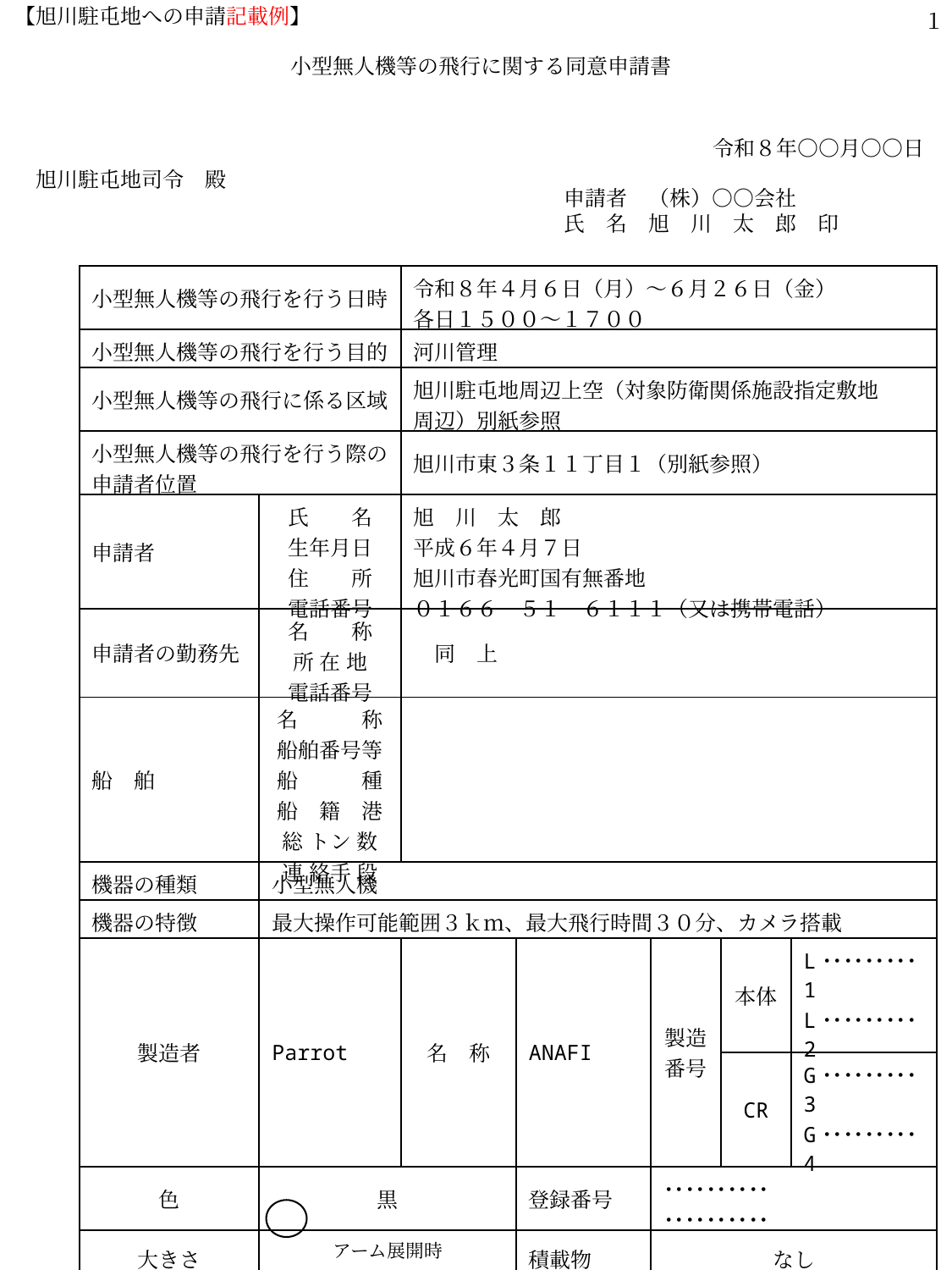

【旭川駐屯地への申請記載例】
１
小型無人機等の飛行に関する同意申請書
令和８年○○月○○日
　旭川駐屯地司令　殿
申請者　（株）○○会社
氏　名　旭　川　太　郎　印
| 小型無人機等の飛行を行う日時 |  | 令和８年４月６日（月）～６月２６日（金） 各日１５００～１７００ |  |  |  |  |
| --- | --- | --- | --- | --- | --- | --- |
| 小型無人機等の飛行を行う目的 |  | 河川管理 |  |  |  |  |
| 小型無人機等の飛行に係る区域 |  | 旭川駐屯地周辺上空（対象防衛関係施設指定敷地 周辺）別紙参照 |  |  |  |  |
| 小型無人機等の飛行を行う際の 申請者位置 |  | 旭川市東３条１１丁目１（別紙参照） |  |  |  |  |
| 申請者 | 氏　　名 生年月日 住　　所 電話番号 | 旭　川　太　郎 平成６年４月７日 旭川市春光町国有無番地 ０１６６－５１－６１１１（又は携帯電話） |  |  |  |  |
| 申請者の勤務先 | 名　　称 所 在 地 電話番号 | 同　上 |  |  |  |  |
| 船　舶 | 名　　　称 船舶番号等 船　　　種 船　籍　港 総 トン 数 連 絡手 段 |  |  |  |  |  |
| 機器の種類 | 小型無人機 |  |  |  |  |  |
| 機器の特徴 | 最大操作可能範囲３ｋｍ、最大飛行時間３０分、カメラ搭載 |  |  |  |  |  |
| 製造者 | Parrot | 名　称 | ANAFI | 製造番号 | 本体 | L･････････1 L･････････2 |
|  |  |  |  |  | CR | G･････････3 G･････････4 |
| 色 | 黒 |  | 登録番号 | ･･････････ ･･････････ |  |  |
| 大きさ | アーム展開時 ･･･mm×･･･mm×･･･mm× |  | 積載物 | なし |  |  |
| カメラの有無 | 有　・　無 | その他 の特徴 | ペイロード吊下げ式 |  |  |  |